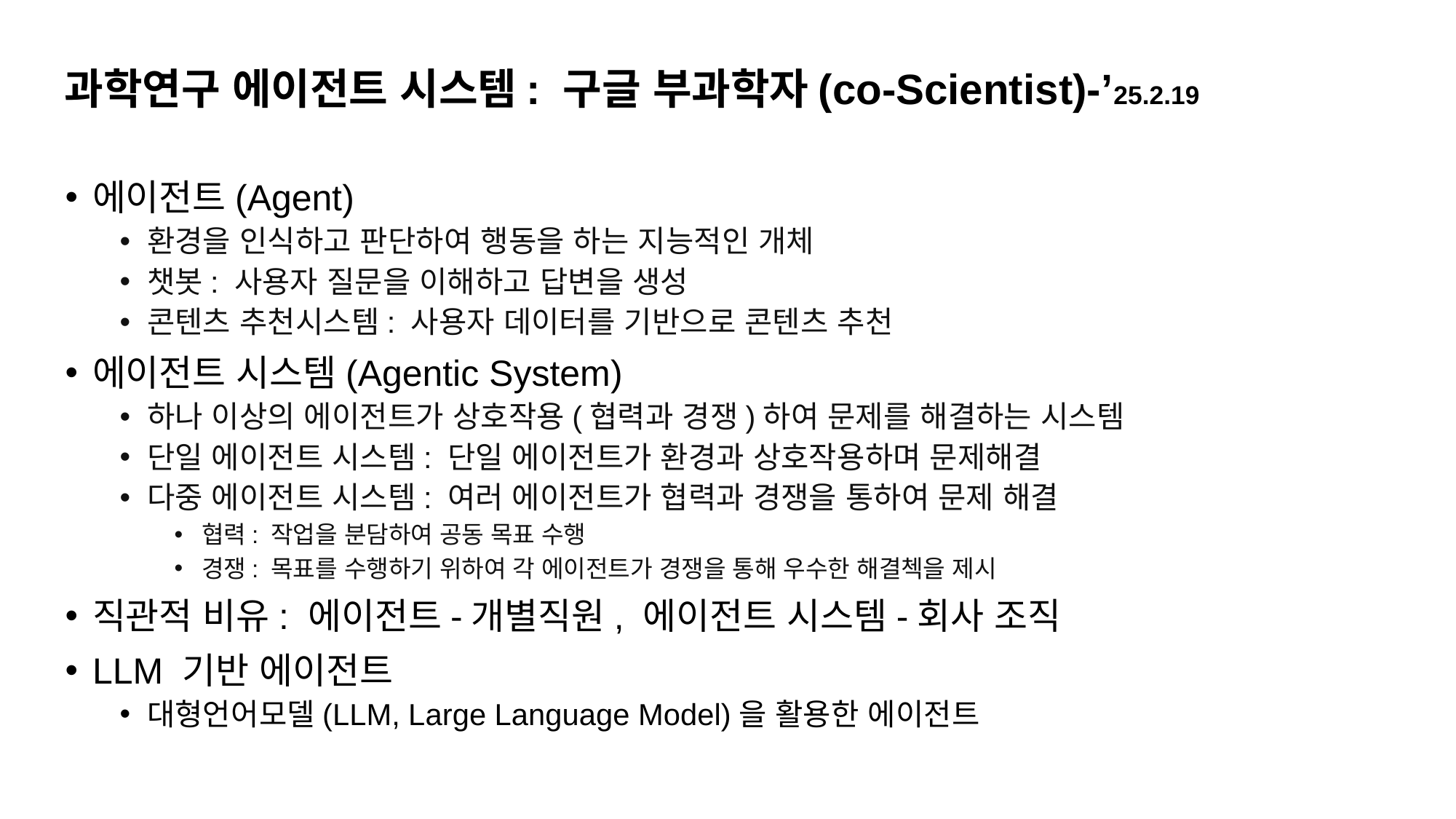

과학연구 에이전트 시스템: 구글 부과학자(co-Scientist)-’25.2.19
에이전트(Agent)
환경을 인식하고 판단하여 행동을 하는 지능적인 개체
챗봇: 사용자 질문을 이해하고 답변을 생성
콘텐츠 추천시스템: 사용자 데이터를 기반으로 콘텐츠 추천
에이전트 시스템(Agentic System)
하나 이상의 에이전트가 상호작용(협력과 경쟁)하여 문제를 해결하는 시스템
단일 에이전트 시스템: 단일 에이전트가 환경과 상호작용하며 문제해결
다중 에이전트 시스템: 여러 에이전트가 협력과 경쟁을 통하여 문제 해결
협력: 작업을 분담하여 공동 목표 수행
경쟁: 목표를 수행하기 위하여 각 에이전트가 경쟁을 통해 우수한 해결첵을 제시
직관적 비유: 에이전트-개별직원, 에이전트 시스템-회사 조직
LLM 기반 에이전트
대형언어모델(LLM, Large Language Model)을 활용한 에이전트